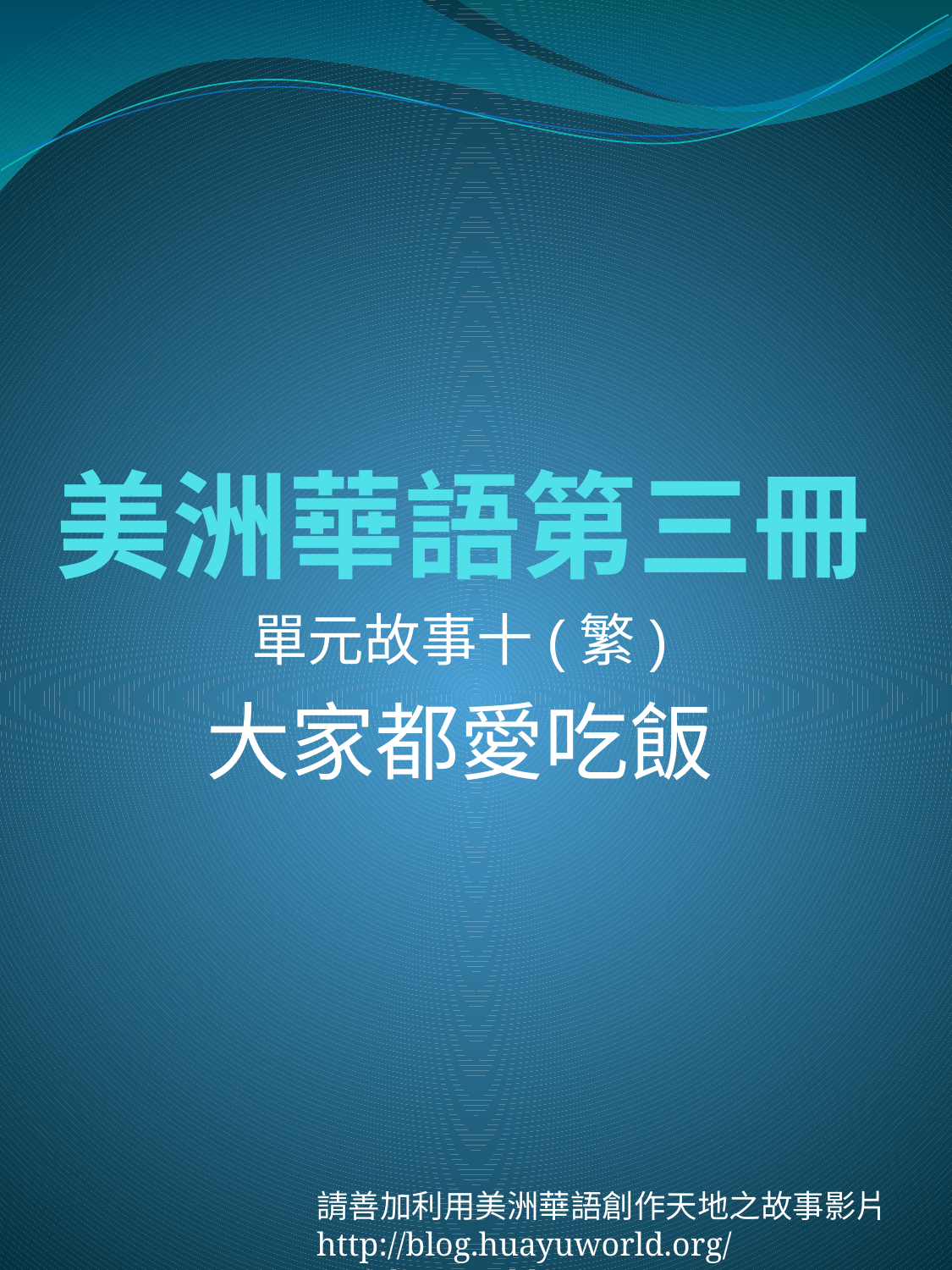

# 美洲華語第三冊
單元故事十(繁)
大家都愛吃飯
請善加利用美洲華語創作天地之故事影片
http://blog.huayuworld.org/meizhouworld